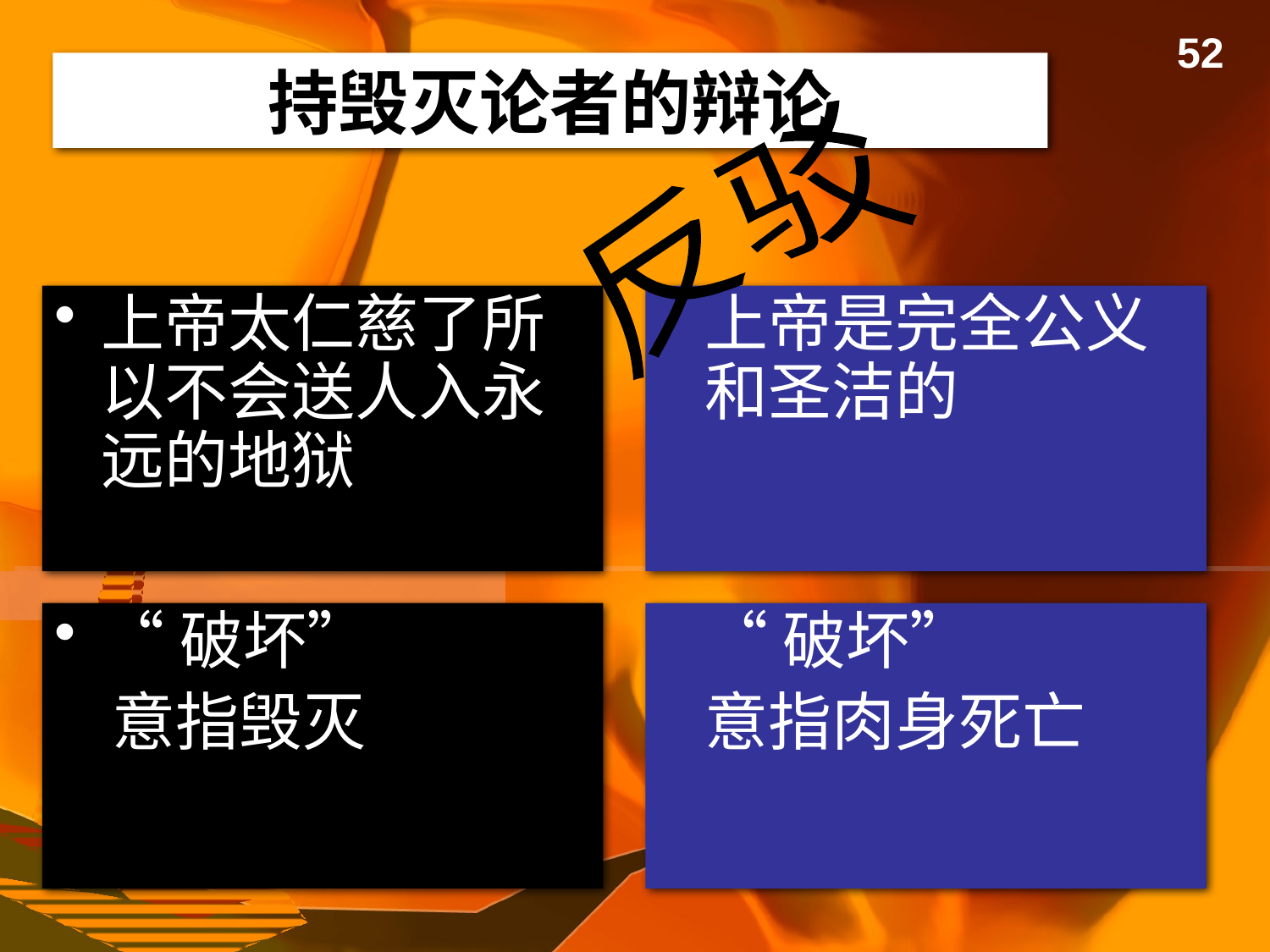

52
# 持毁灭论者的辩论
反驳
上帝太仁慈了所以不会送人入永远的地狱
上帝是完全公义和圣洁的
“破坏”
   意指毁灭
“破坏”
意指肉身死亡